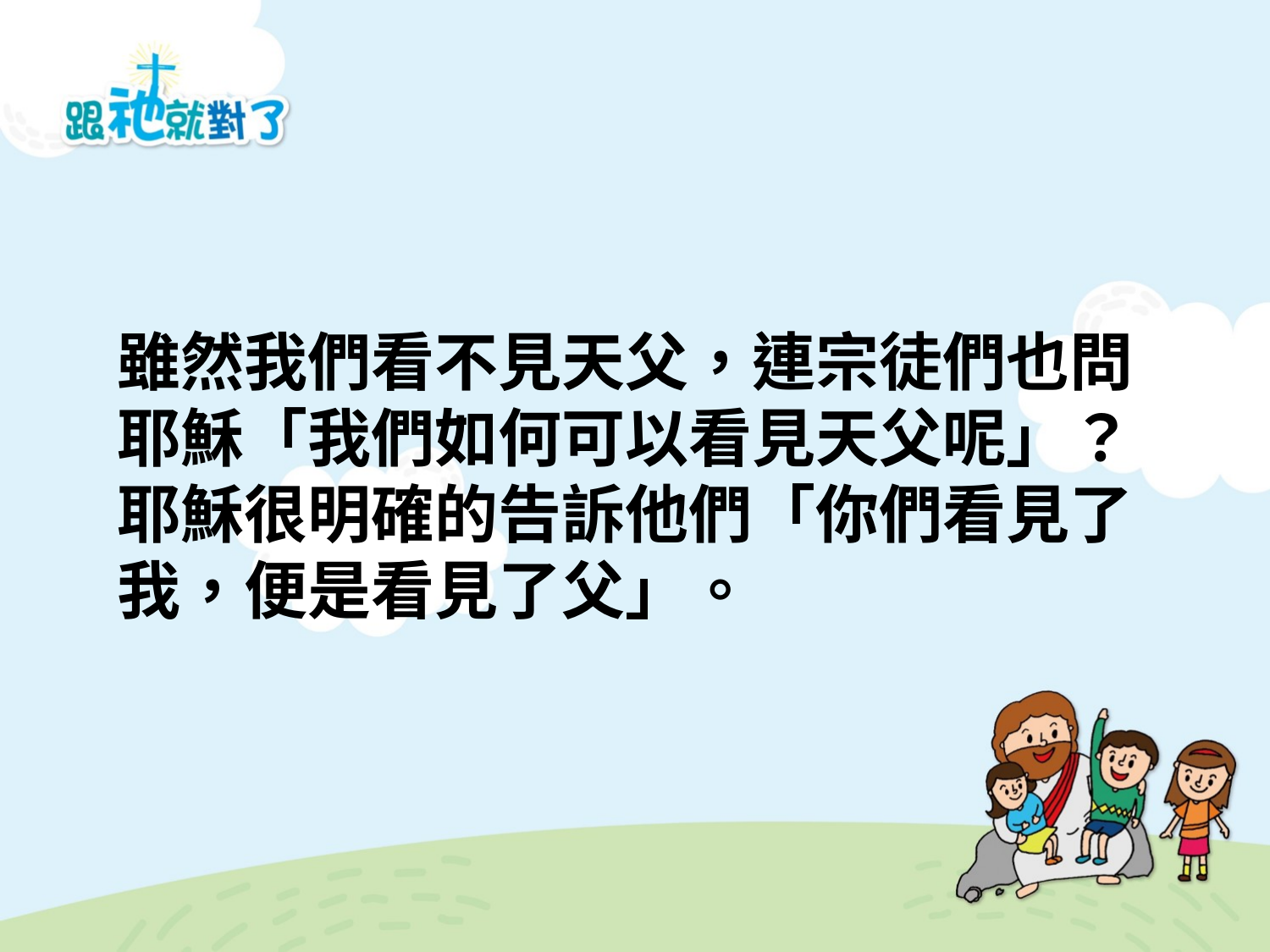

雖然我們看不見天父，連宗徒們也問耶穌「我們如何可以看見天父呢」？耶穌很明確的告訴他們「你們看見了我，便是看見了父」。